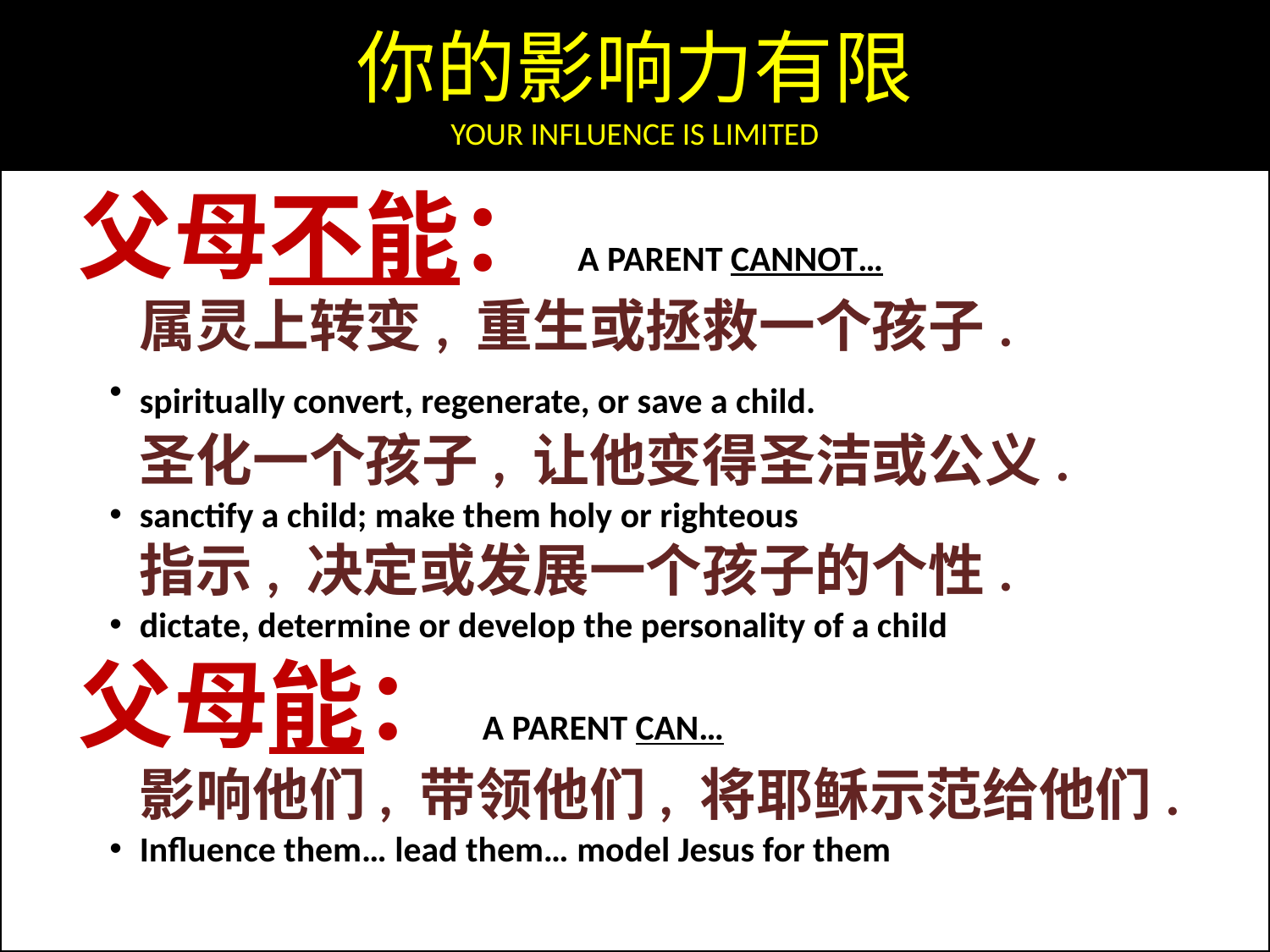

你的影响力有限
YOUR INFLUENCE IS LIMITED
  父母不能：A PARENT CANNOT…
	属灵上转变, 重生或拯救一个孩子.
spiritually convert, regenerate, or save a child.
圣化一个孩子, 让他变得圣洁或公义.
sanctify a child; make them holy or righteous
	指示, 决定或发展一个孩子的个性.
dictate, determine or develop the personality of a child
  父母能：A PARENT CAN…
	影响他们, 带领他们, 将耶稣示范给他们.
Influence them… lead them… model Jesus for them